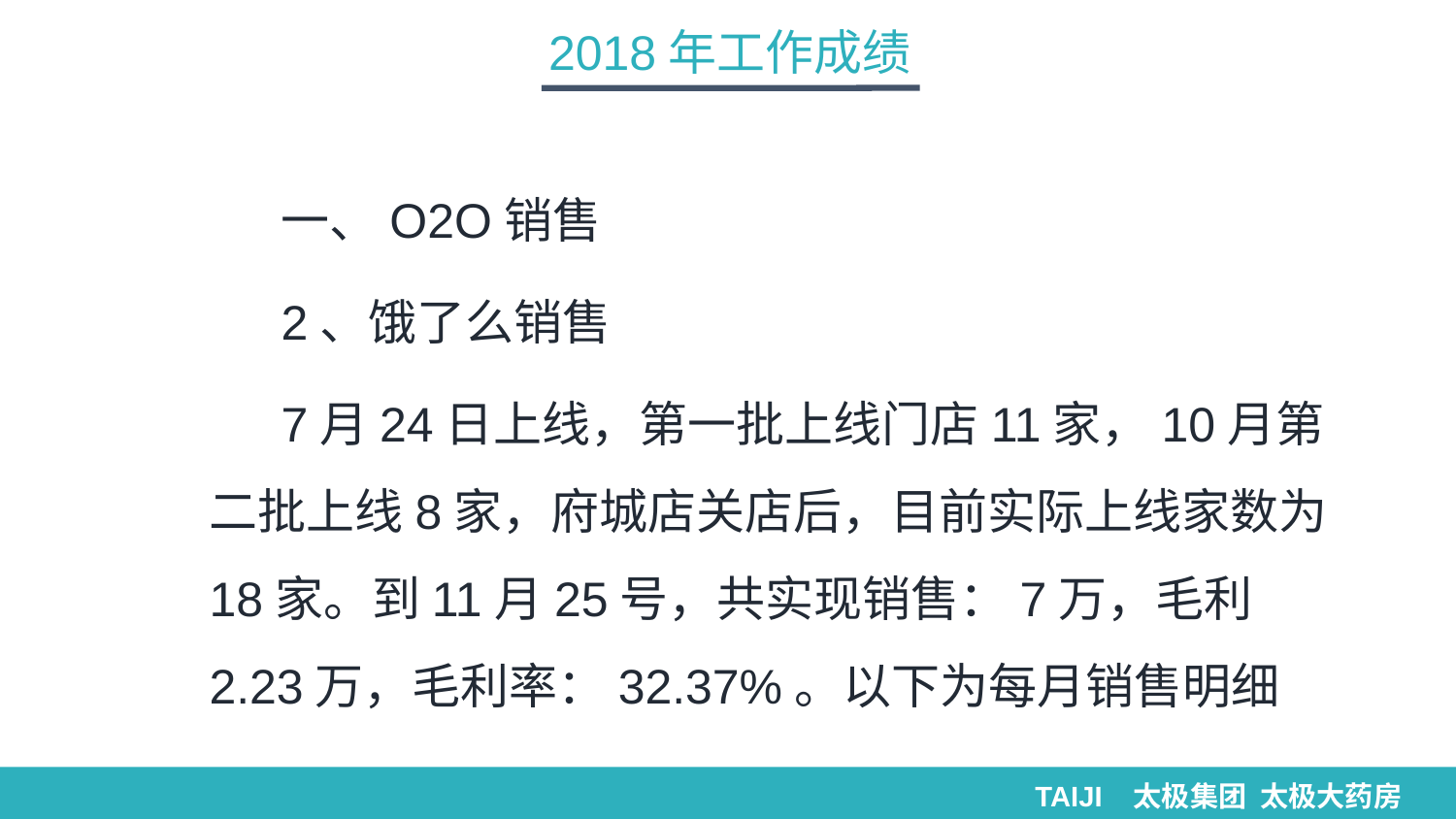

2018年工作成绩
一、O2O销售
2、饿了么销售
7月24日上线，第一批上线门店11家，10月第二批上线8家，府城店关店后，目前实际上线家数为18家。到11月25号，共实现销售：7万，毛利2.23万，毛利率：32.37%。以下为每月销售明细

TAIJI   太极集团  太极大药房